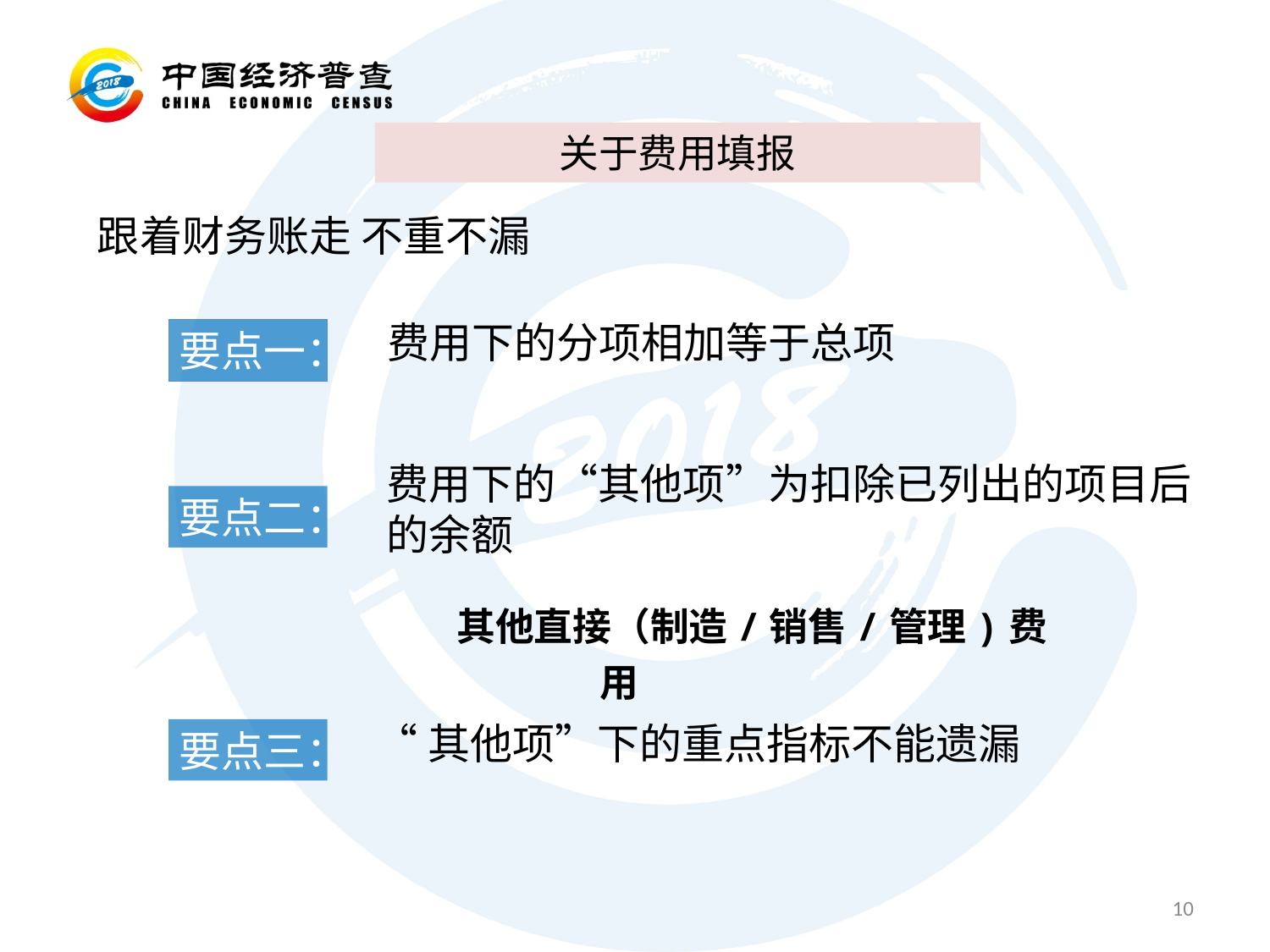

# 关于费用填报
跟着财务账走 不重不漏

费用下的分项相加等于总项
要点一：
费用下的“其他项”为扣除已列出的项目后的余额
要点二：
其他直接（制造/销售/管理)费用
“其他项”下的重点指标不能遗漏
要点三：
10